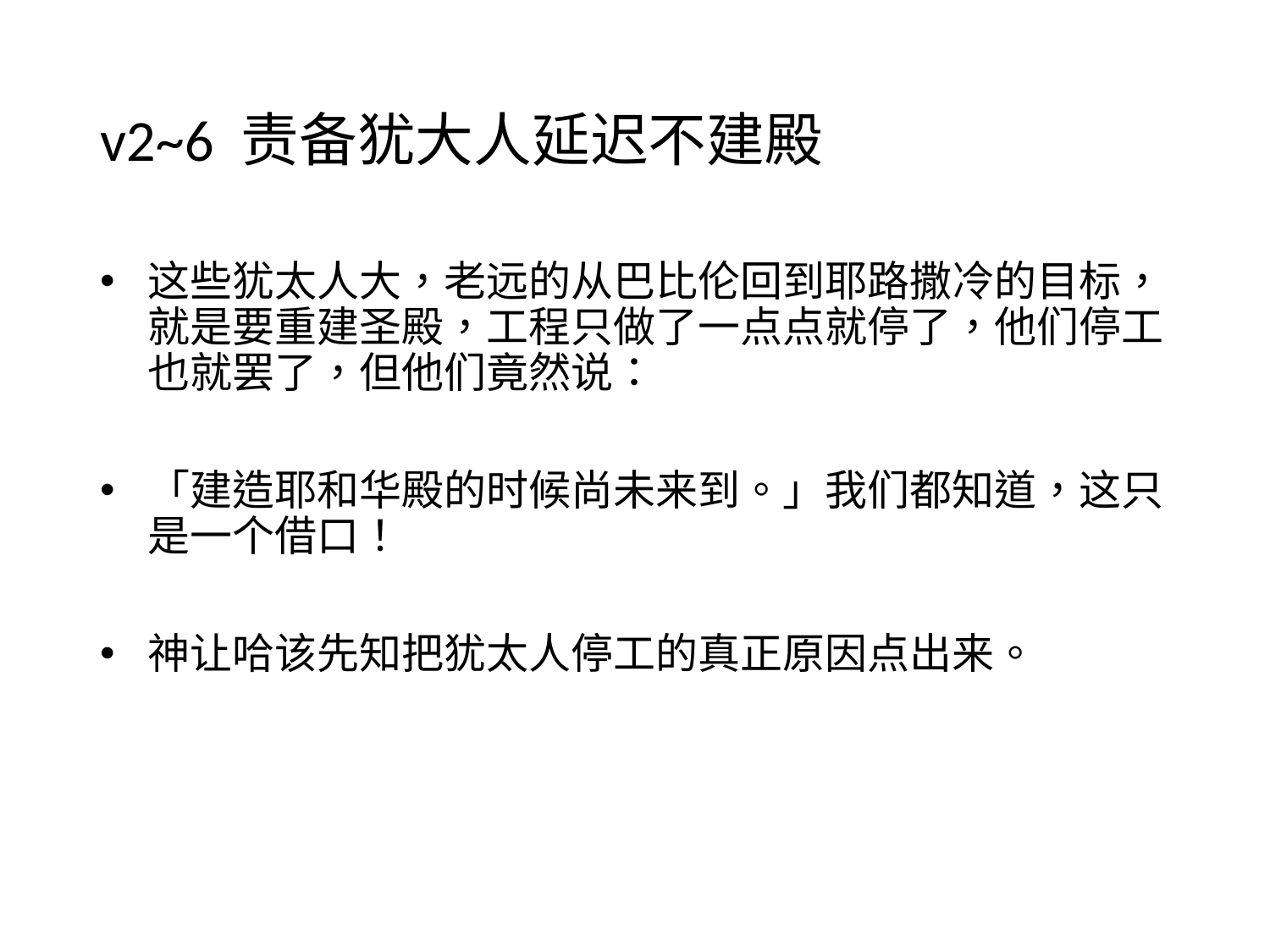

# v2~6 责备犹大人延迟不建殿
这些犹太人大，老远的从巴比伦回到耶路撒冷的目标，就是要重建圣殿，工程只做了一点点就停了，他们停工也就罢了，但他们竟然说：

「建造耶和华殿的时候尚未来到。」我们都知道，这只是一个借口！

神让哈该先知把犹太人停工的真正原因点出来。